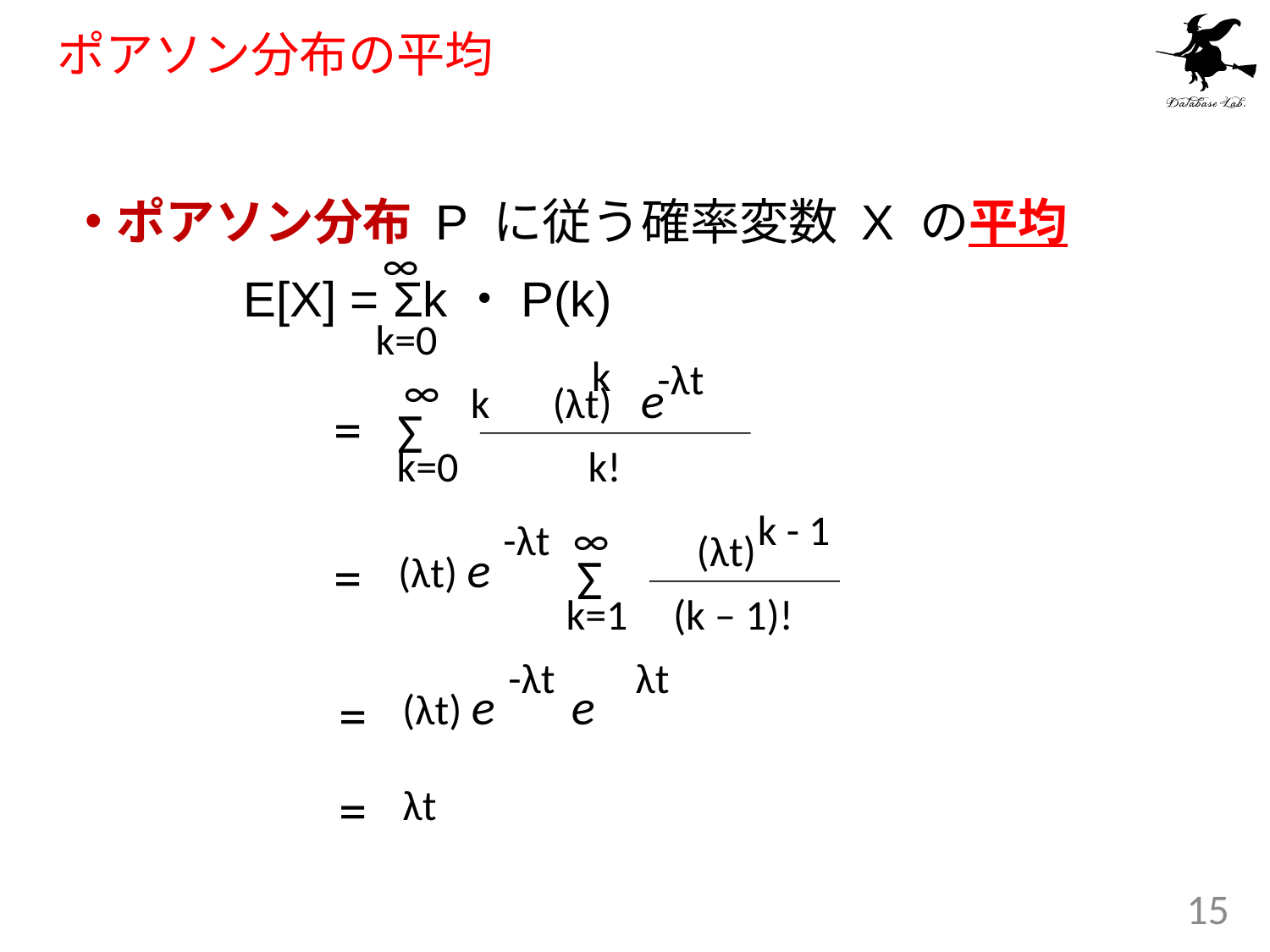

# ポアソン分布の平均
ポアソン分布 P に従う確率変数 X の平均
		E[X] = Σk・P(k)

∞
 k=0
k
-λt
=
∞
 k=0
k　(λt)   e
Σ

k!
=
k - 1
-λt
∞
 k=1
　(λt)
(λt) e
Σ

(k – 1)!
=
-λt
λt
(λt) e        e
=
λt
15